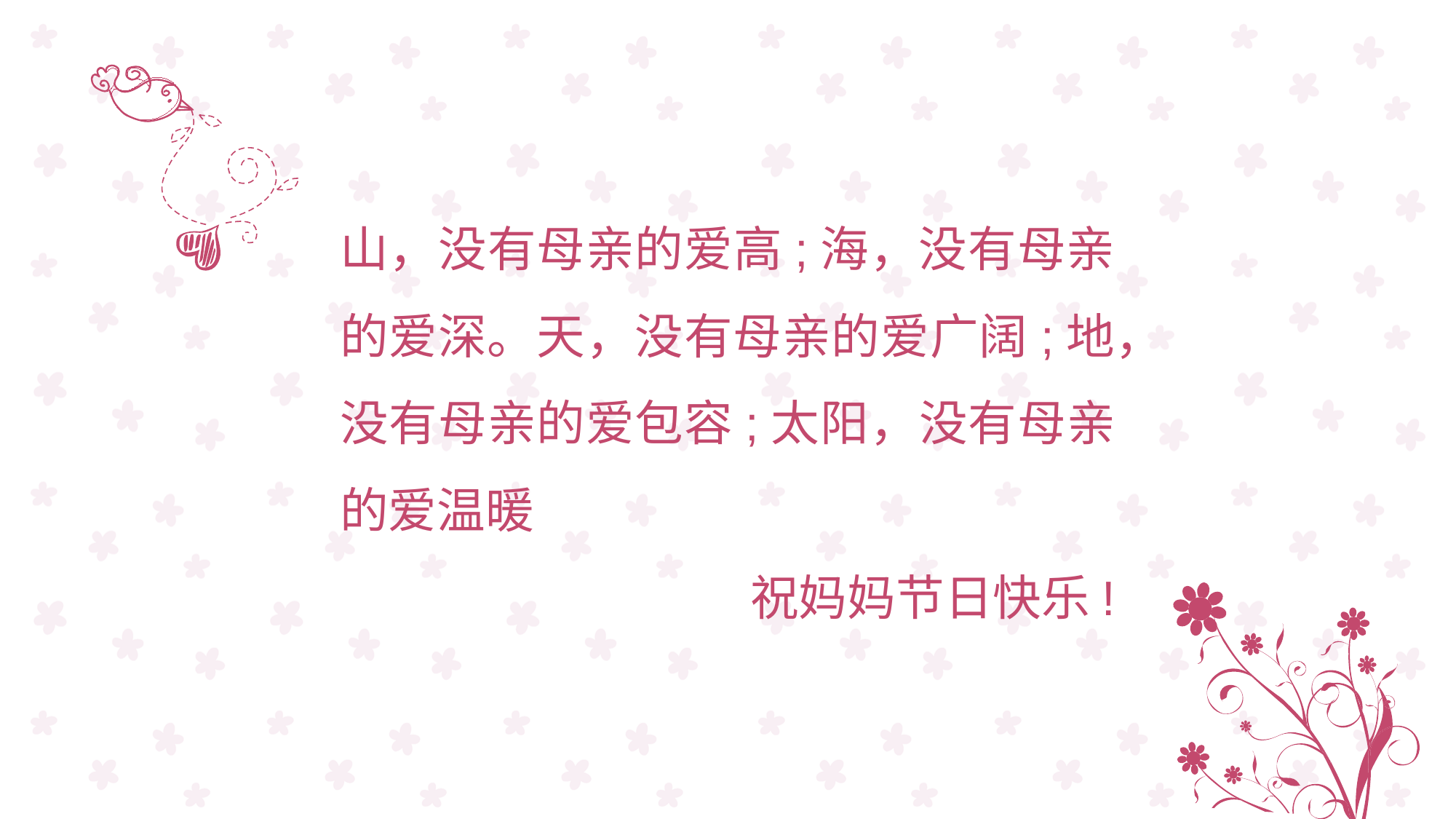

山，没有母亲的爱高;海，没有母亲的爱深。天，没有母亲的爱广阔;地，没有母亲的爱包容;太阳，没有母亲的爱温暖
祝妈妈节日快乐!